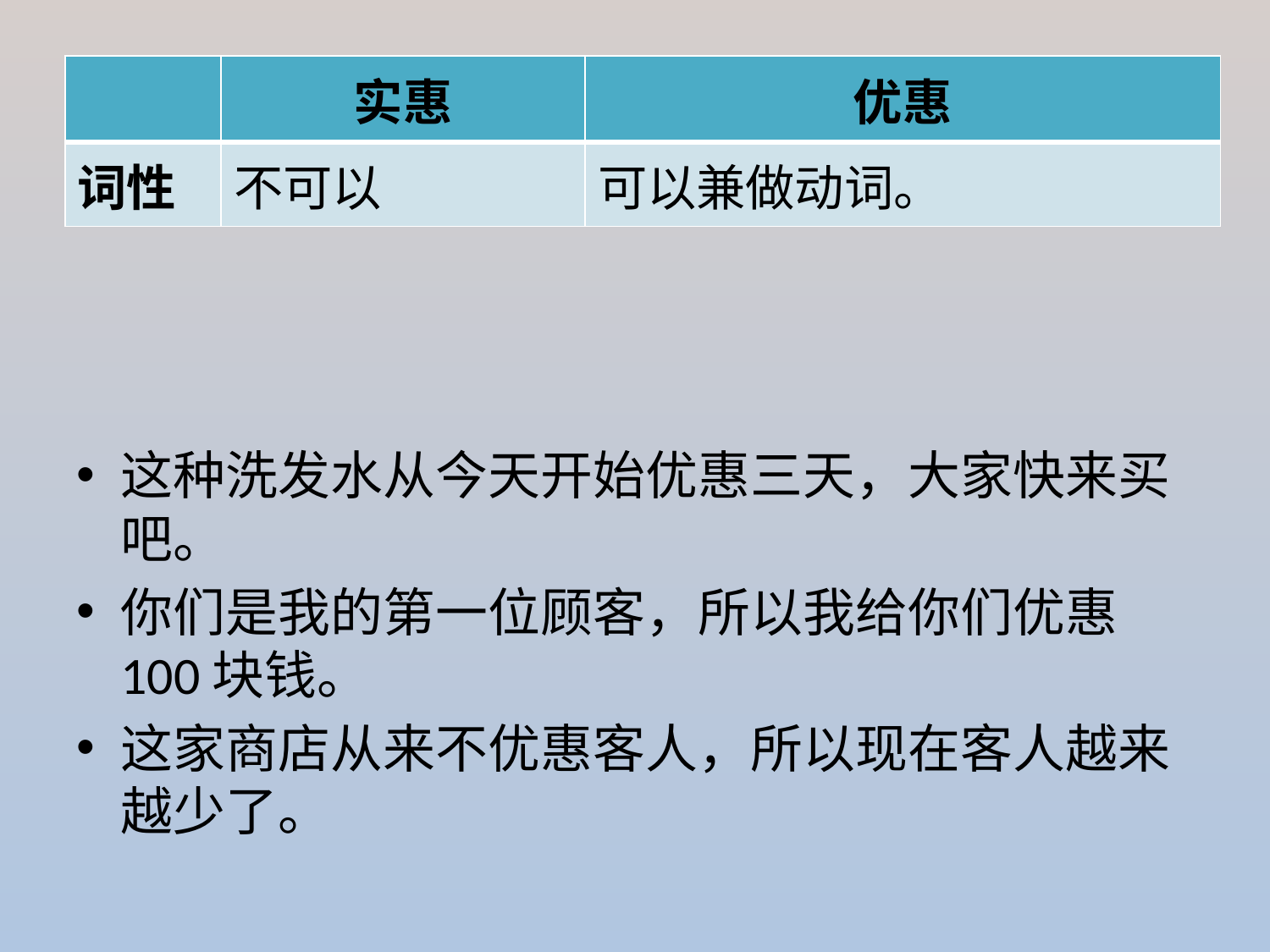

|  | 实惠 | 优惠 |
| --- | --- | --- |
| 词性 | 不可以 | 可以兼做动词。 |
这种洗发水从今天开始优惠三天，大家快来买吧。
你们是我的第一位顾客，所以我给你们优惠100块钱。
这家商店从来不优惠客人，所以现在客人越来越少了。